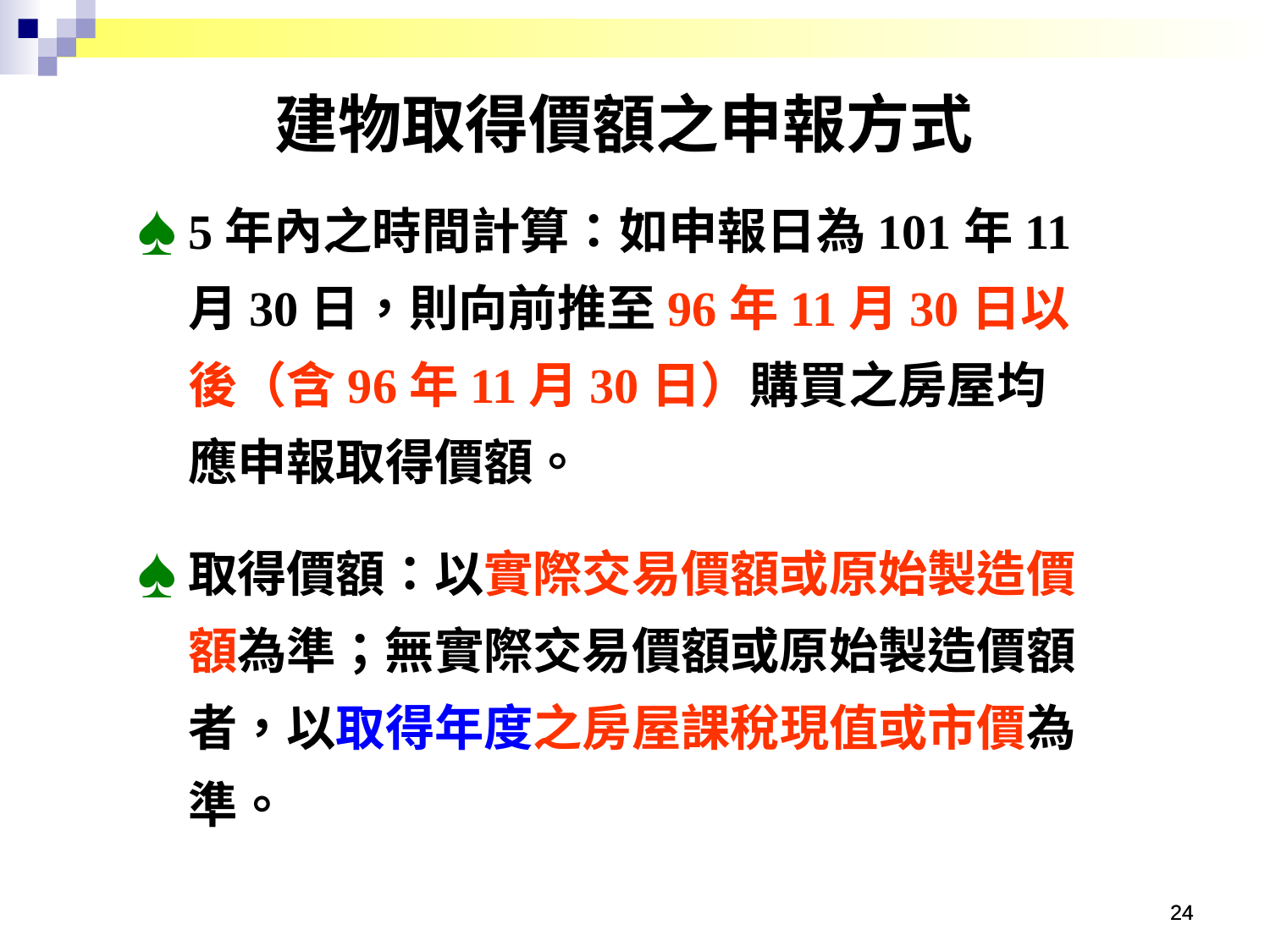

# 建物取得價額之申報方式
5年內之時間計算：如申報日為101年11月30日，則向前推至96年11月30日以後（含96年11月30日）購買之房屋均應申報取得價額。
取得價額：以實際交易價額或原始製造價額為準；無實際交易價額或原始製造價額者，以取得年度之房屋課稅現值或市價為準。
24
24